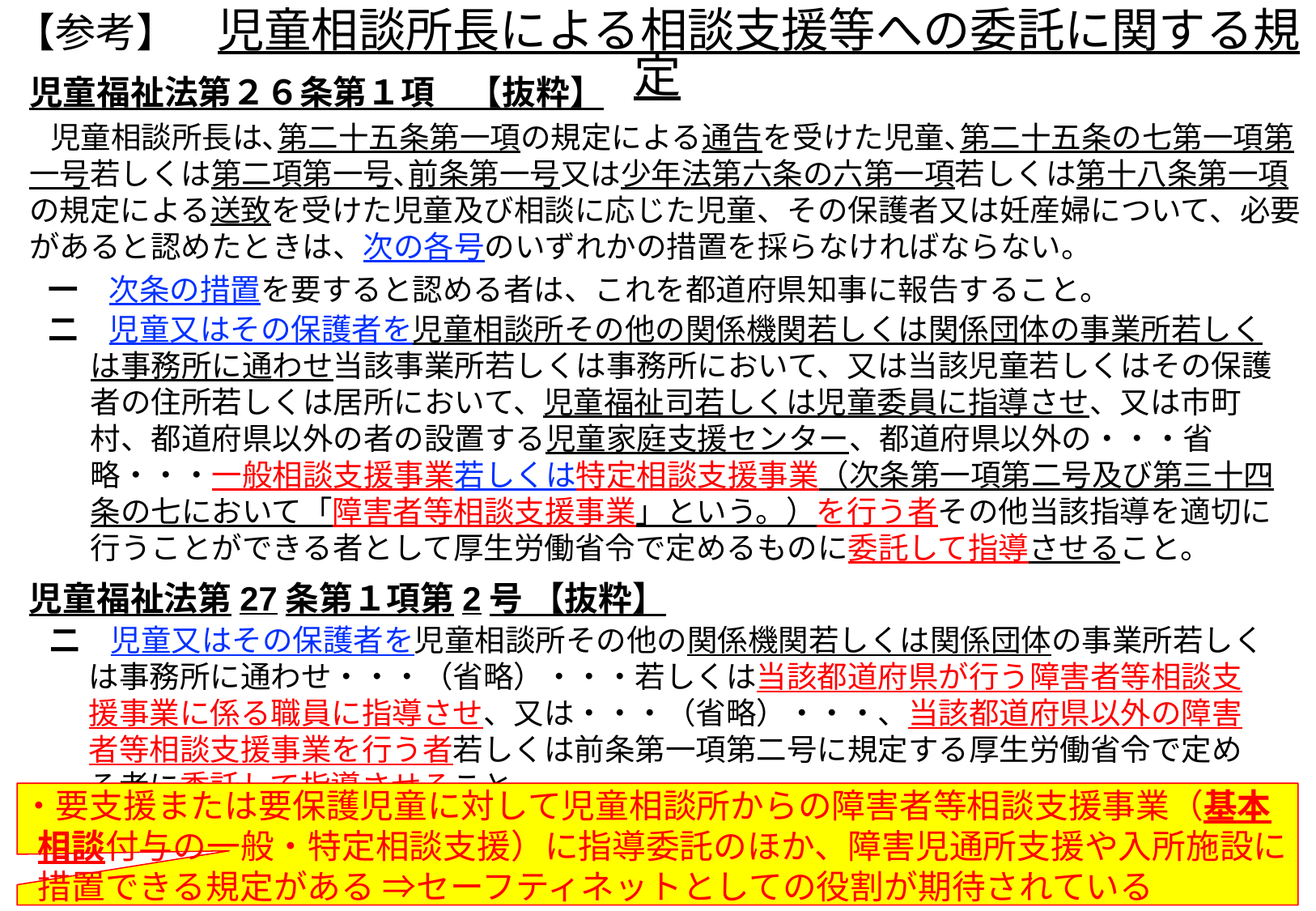

【参考】　児童相談所長による相談支援等への委託に関する規定
児童福祉法第２６条第１項　【抜粋】
  児童相談所長は､第二十五条第一項の規定による通告を受けた児童､第二十五条の七第一項第一号若しくは第二項第一号､前条第一号又は少年法第六条の六第一項若しくは第十八条第一項の規定による送致を受けた児童及び相談に応じた児童、その保護者又は妊産婦について、必要があると認めたときは、次の各号のいずれかの措置を採らなければならない。
一　次条の措置を要すると認める者は、これを都道府県知事に報告すること。
二　児童又はその保護者を児童相談所その他の関係機関若しくは関係団体の事業所若しくは事務所に通わせ当該事業所若しくは事務所において、又は当該児童若しくはその保護者の住所若しくは居所において、児童福祉司若しくは児童委員に指導させ、又は市町村、都道府県以外の者の設置する児童家庭支援センター、都道府県以外の・・・省略・・・一般相談支援事業若しくは特定相談支援事業（次条第一項第二号及び第三十四条の七において「障害者等相談支援事業」という。）を行う者その他当該指導を適切に行うことができる者として厚生労働省令で定めるものに委託して指導させること。
児童福祉法第27条第１項第2号 【抜粋】
  二　児童又はその保護者を児童相談所その他の関係機関若しくは関係団体の事業所若しくは事務所に通わせ・・・（省略）・・・若しくは当該都道府県が行う障害者等相談支援事業に係る職員に指導させ、又は・・・（省略）・・・、当該都道府県以外の障害者等相談支援事業を行う者若しくは前条第一項第二号に規定する厚生労働省令で定める者に委託して指導させること。
・要支援または要保護児童に対して児童相談所からの障害者等相談支援事業（基本相談付与の一般・特定相談支援）に指導委託のほか、障害児通所支援や入所施設に措置できる規定がある ⇒セーフティネットとしての役割が期待されている